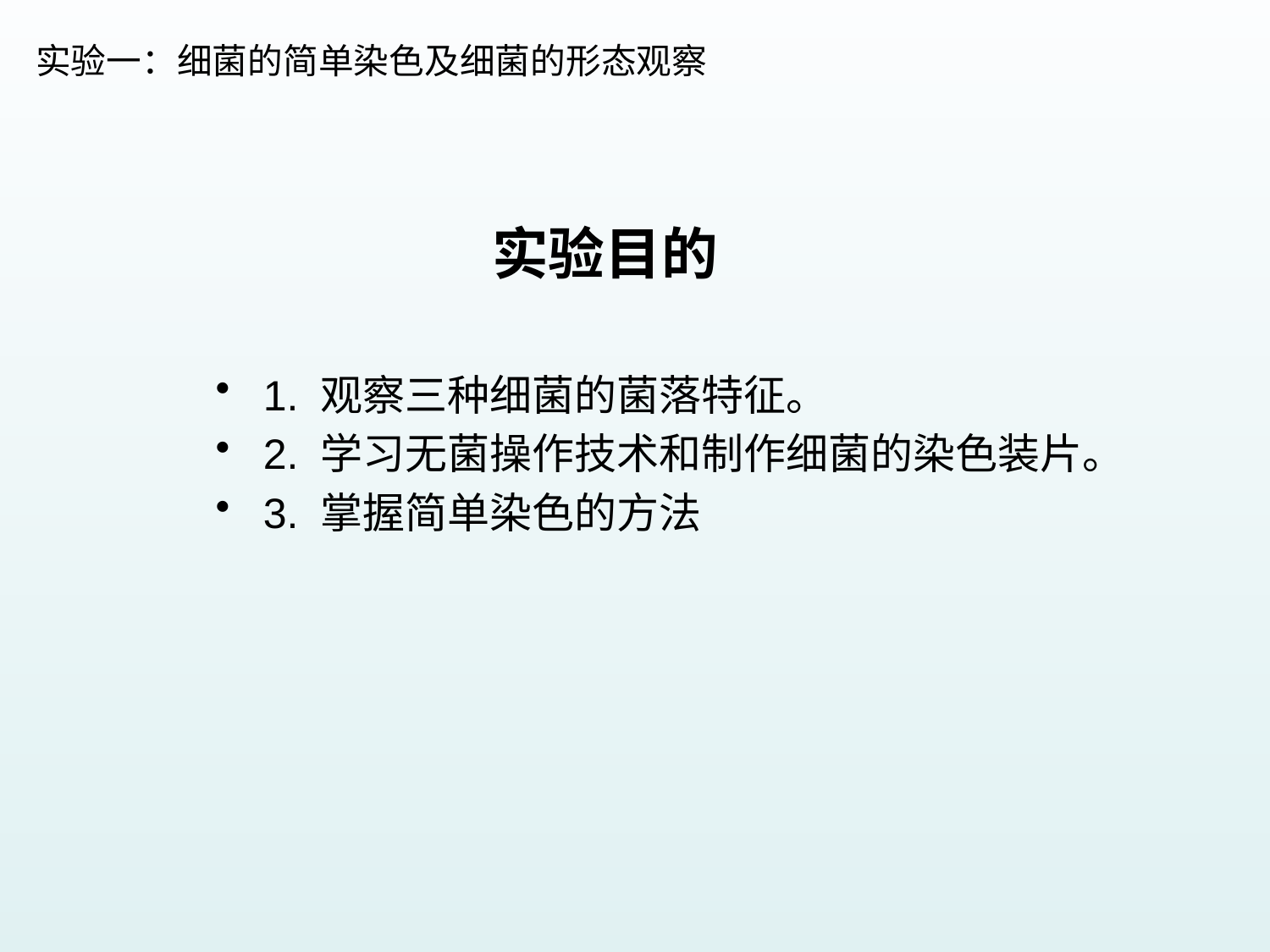

# 实验一：细菌的简单染色及细菌的形态观察
实验目的
1. 观察三种细菌的菌落特征。
2. 学习无菌操作技术和制作细菌的染色装片。
3. 掌握简单染色的方法